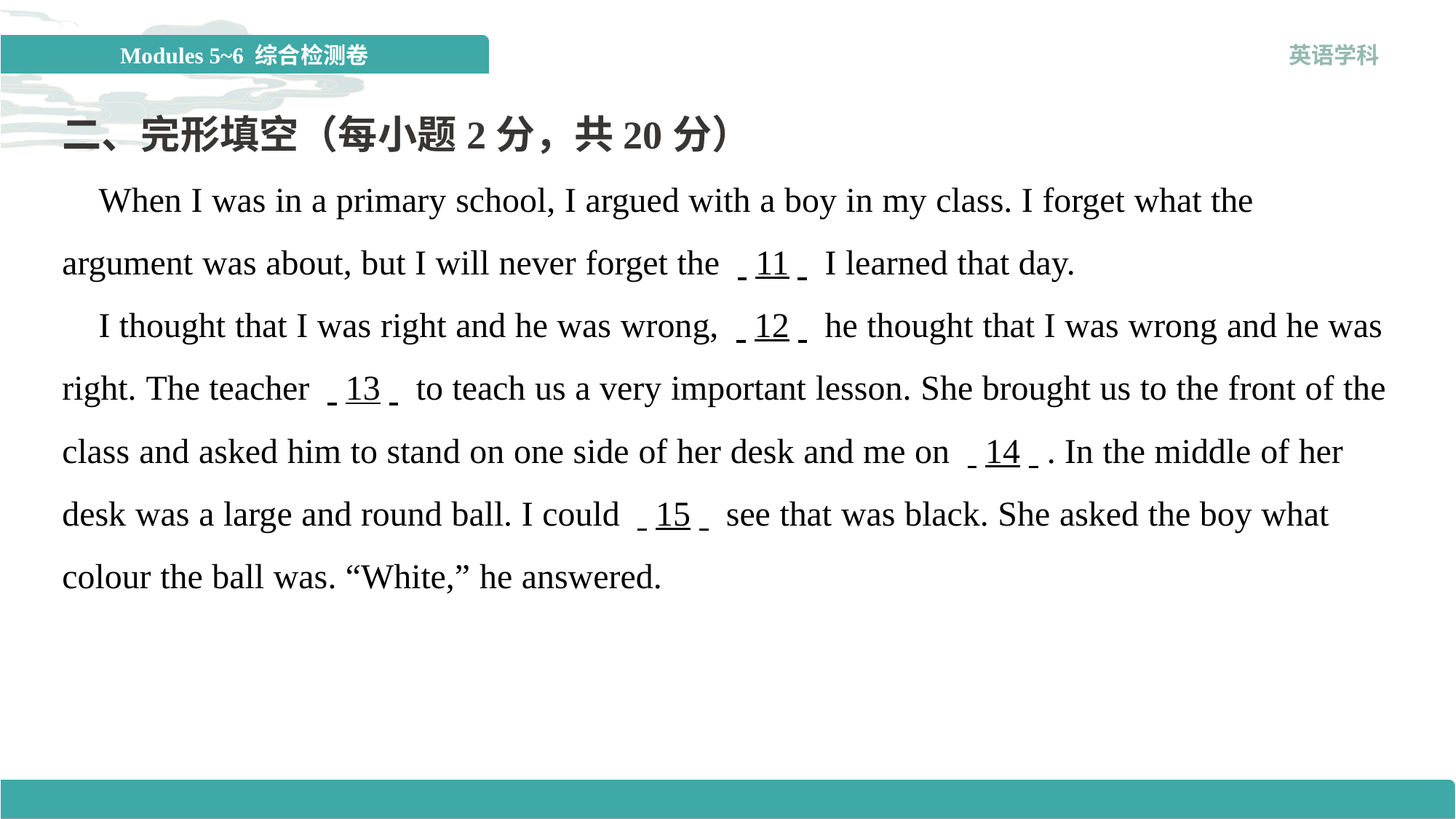

二、完形填空（每小题2分，共20分）
    When I was in a primary school, I argued with a boy in my class. I forget what the argument was about, but I will never forget the . .11. . I learned that day.
    I thought that I was right and he was wrong, . .12. . he thought that I was wrong and he was right. The teacher . .13. . to teach us a very important lesson. She brought us to the front of the class and asked him to stand on one side of her desk and me on . .14. .. In the middle of her desk was a large and round ball. I could . .15. . see that was black. She asked the boy what colour the ball was. “White,” he answered.